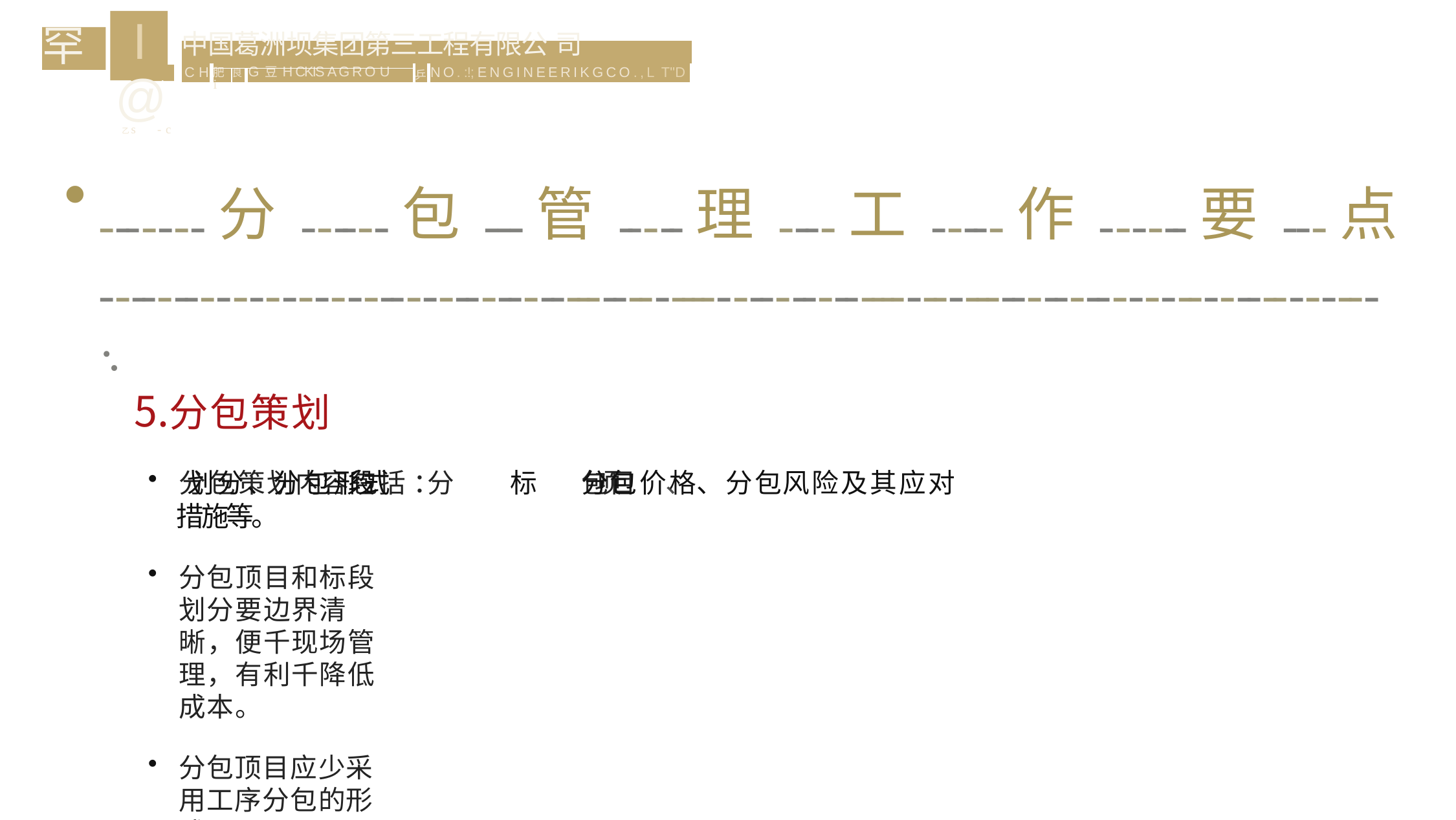

# I@
乙s	- c
罕
| 中 国 葛 洲 坝 集 团 第 三 工 程 有 限 公 司 |  |  |  |  |  |
| --- | --- | --- | --- | --- | --- |
| C H |  |  |  | 乒 | N O . :!; ENGINEERIKGCO.,L T"D |
|  | 肥i | 良 | G 豆 H CKIS A G R O U |  |  |

-------分------包---管-----理----工-----作------要---点 ------------------------------------------------------------------------------------------·.
分包策划
分包策划内容包括 ：分	包项目	、                            标                             段                           划分、分包形式	分包价格、分包风险及其应对
措施等。

分包顶目和标段划分要边界清晰，便千现场管理，有利千降低成本。

分包顶目应少采用工序分包的形式。
分包价格要参照市场价格水平合理拟定，禁止按同—比例确定分包价格。各单位应建 立分包单价库，动态掌握分包价格行情，合理评估分包单价水平。

分包采购方式
工程分包必须按公司集中采购相关规定执行。